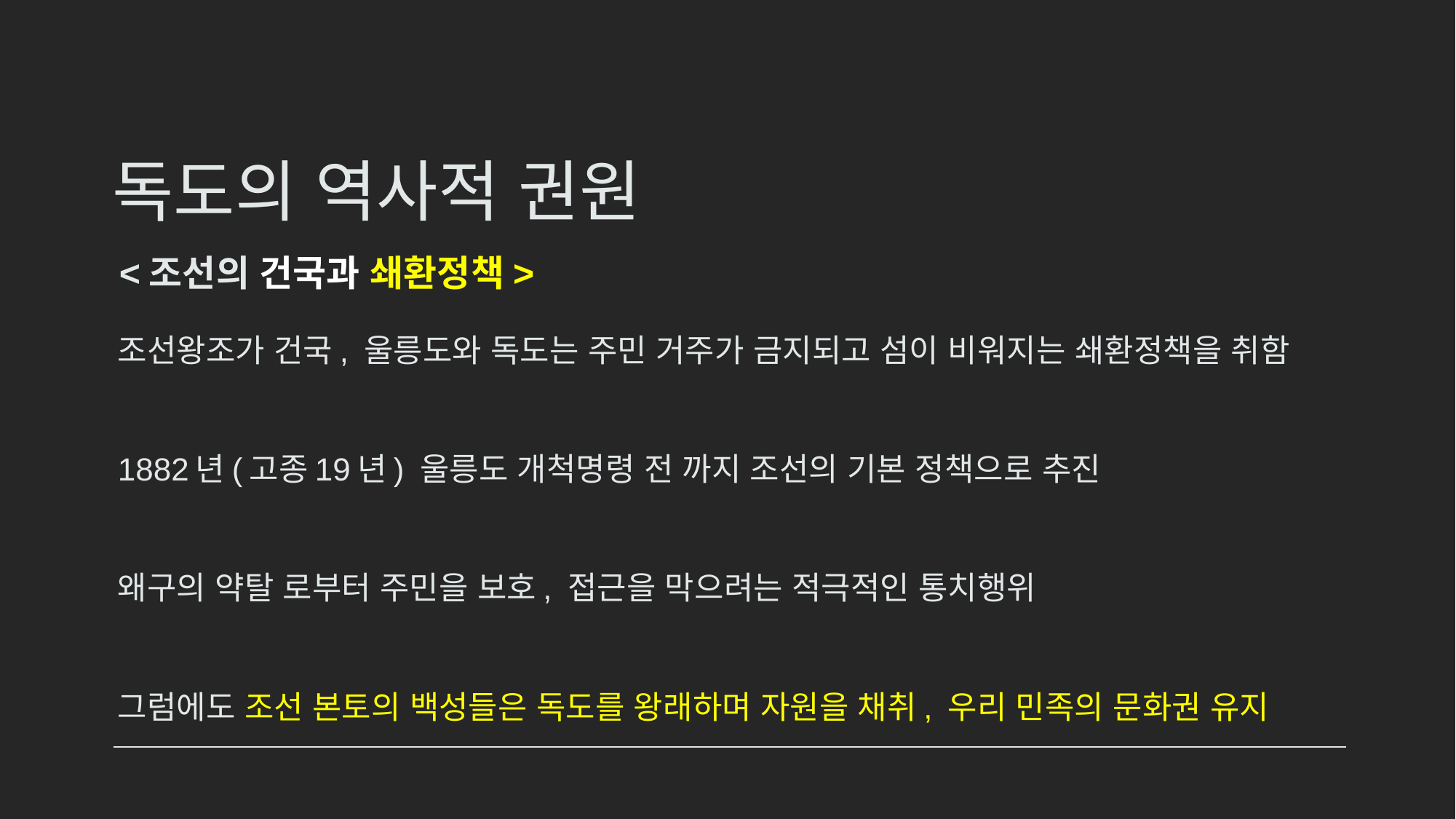

# 독도의 역사적 권원
<조선의 건국과 쇄환정책>
조선왕조가 건국, 울릉도와 독도는 주민 거주가 금지되고 섬이 비워지는 쇄환정책을 취함

1882년(고종19년) 울릉도 개척명령 전 까지 조선의 기본 정책으로 추진

왜구의 약탈 로부터 주민을 보호, 접근을 막으려는 적극적인 통치행위

그럼에도 조선 본토의 백성들은 독도를 왕래하며 자원을 채취, 우리 민족의 문화권 유지